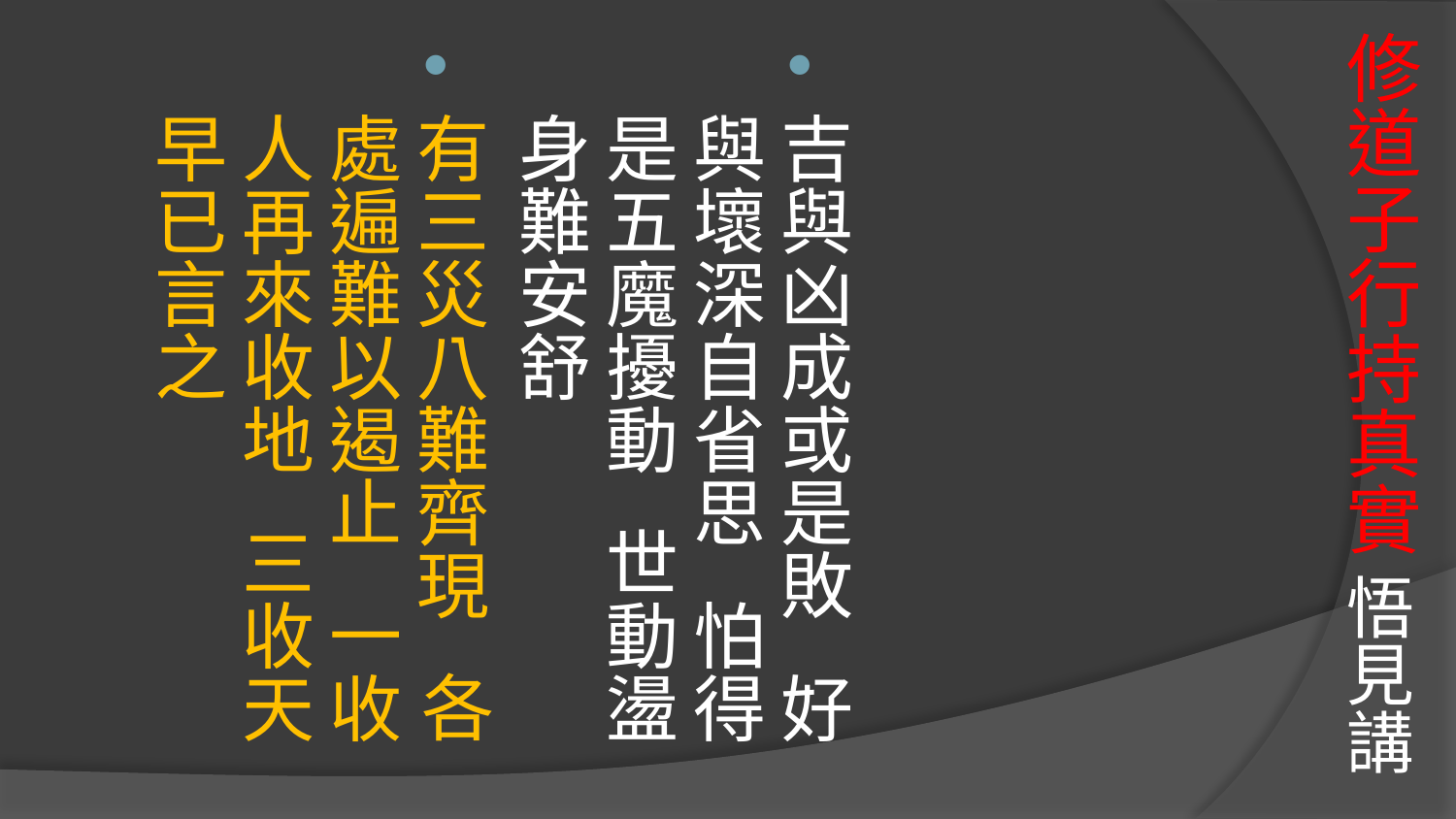

# 修道子行持真實 悟見講
吉與凶成或是敗   好與壞深自省思   怕得是五魔擾動   世動盪身難安舒
有三災八難齊現   各處遍難以遏止   一收人再來收地   三收天早已言之